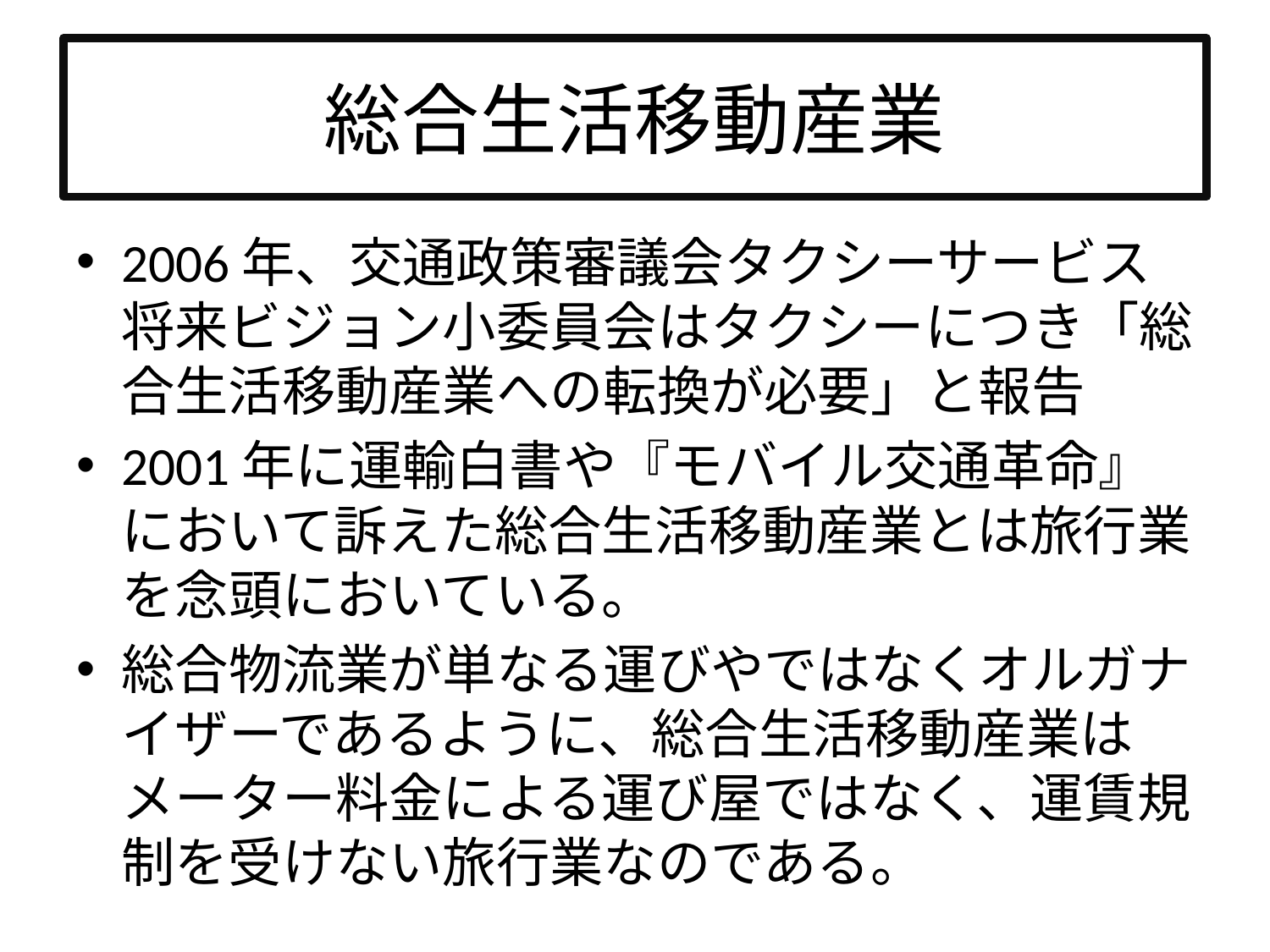

# 総合生活移動産業
2006年、交通政策審議会タクシーサービス将来ビジョン小委員会はタクシーにつき「総合生活移動産業への転換が必要」と報告
2001年に運輸白書や『モバイル交通革命』において訴えた総合生活移動産業とは旅行業を念頭においている。
総合物流業が単なる運びやではなくオルガナイザーであるように、総合生活移動産業はメーター料金による運び屋ではなく、運賃規制を受けない旅行業なのである。